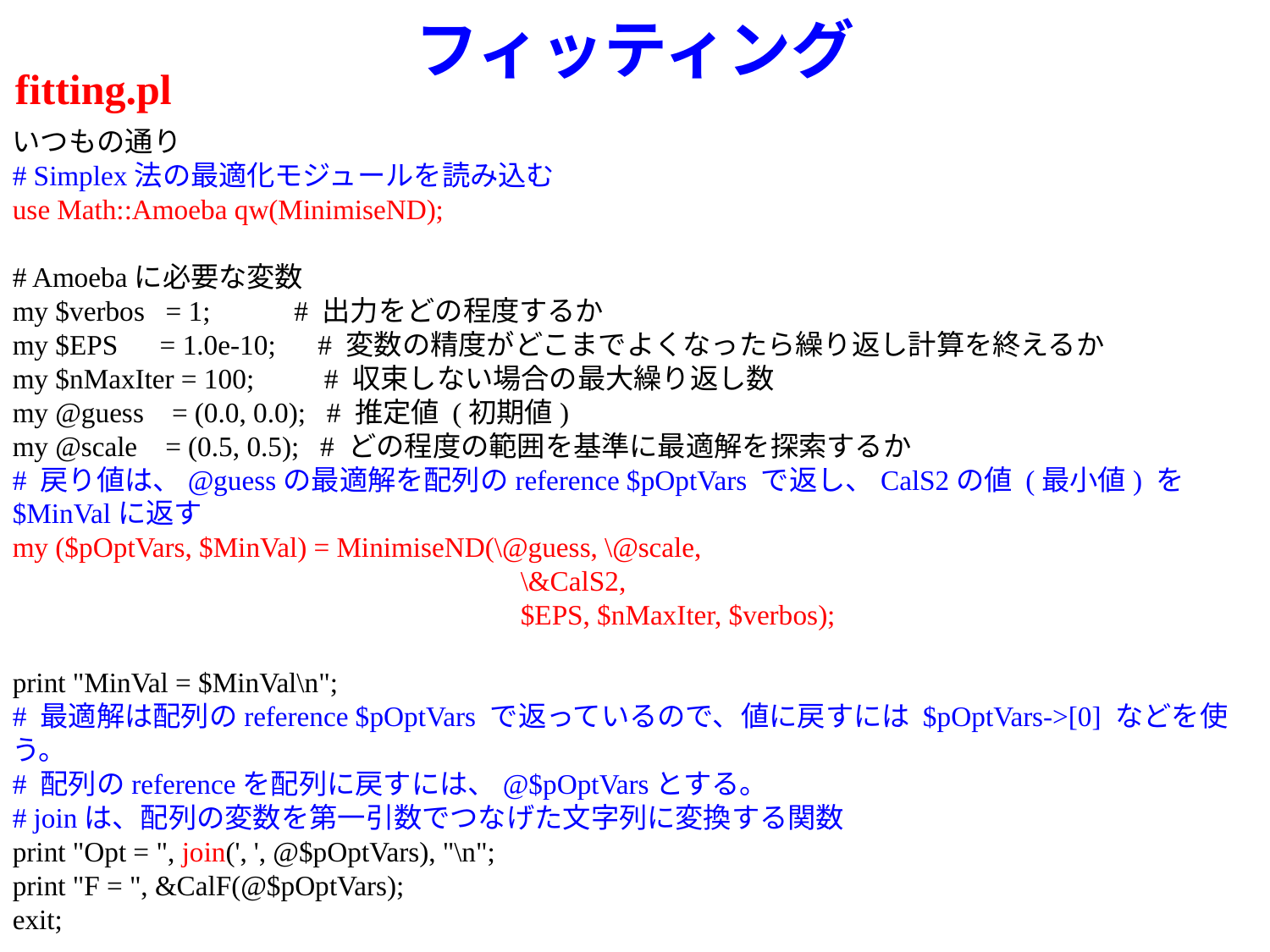

# フィッティング
fitting.pl
いつもの通り
# Simplex法の最適化モジュールを読み込む
use Math::Amoeba qw(MinimiseND);

# Amoebaに必要な変数
my $verbos   = 1;            # 出力をどの程度するか
my $EPS      = 1.0e-10;      # 変数の精度がどこまでよくなったら繰り返し計算を終えるか
my $nMaxIter = 100;          # 収束しない場合の最大繰り返し数
my @guess    = (0.0, 0.0);   # 推定値 (初期値)
my @scale    = (0.5, 0.5);   # どの程度の範囲を基準に最適解を探索するか
# 戻り値は、@guessの最適解を配列のreference $pOptVars で返し、CalS2の値 (最小値) を$MinValに返す
my ($pOptVars, $MinVal) = MinimiseND(\@guess, \@scale,
				\&CalS2,
				$EPS, $nMaxIter, $verbos);

print "MinVal = $MinVal\n";
# 最適解は配列のreference $pOptVars で返っているので、値に戻すには $pOptVars->[0] などを使う。
# 配列のreferenceを配列に戻すには、@$pOptVarsとする。
# joinは、配列の変数を第一引数でつなげた文字列に変換する関数
print "Opt = ", join(', ', @$pOptVars), "\n";
print "F = ", &CalF(@$pOptVars);
exit;

sub CalF
{
	my ($a, $b) = @_;

	return 3.0 * $a * $a + 2.0 * $b * $b -3.0 * $a * $b + 2.0 * $a - 5.5 * $b - 5.0;
}

sub CalS2
{
	my ($a, $b) = @_;

	my $diff = &CalF($a, $b) - 3.33;
	my $S2   = $diff * $diff;
	return $S2;
}